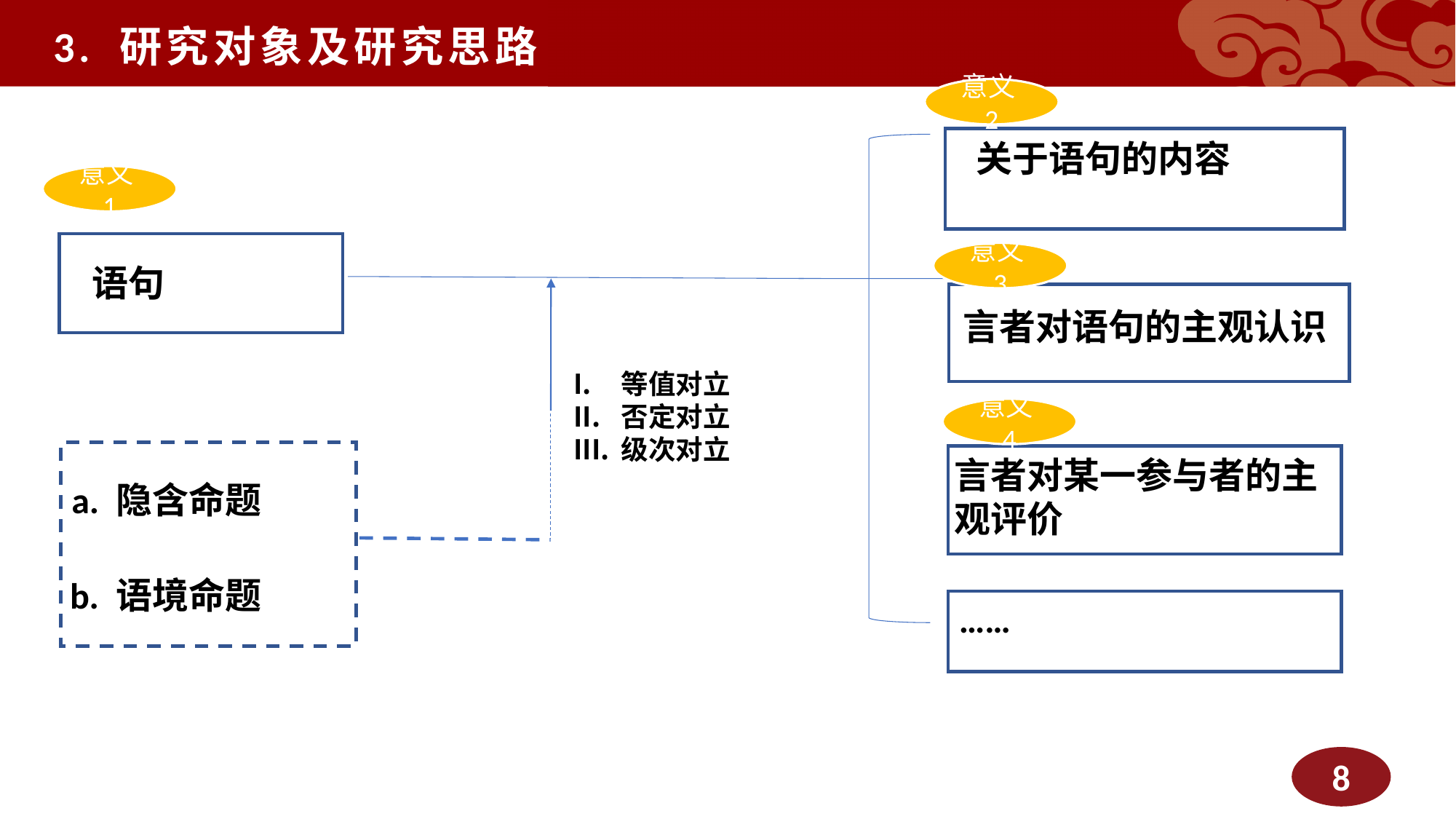

3. 研究对象及研究思路
意义2

关于语句的内容

意义1

意义3
语句

言者对语句的主观认识
等值对立
否定对立
级次对立
意义4

言者对某一参与者的主观评价
a. 隐含命题
b. 语境命题

……